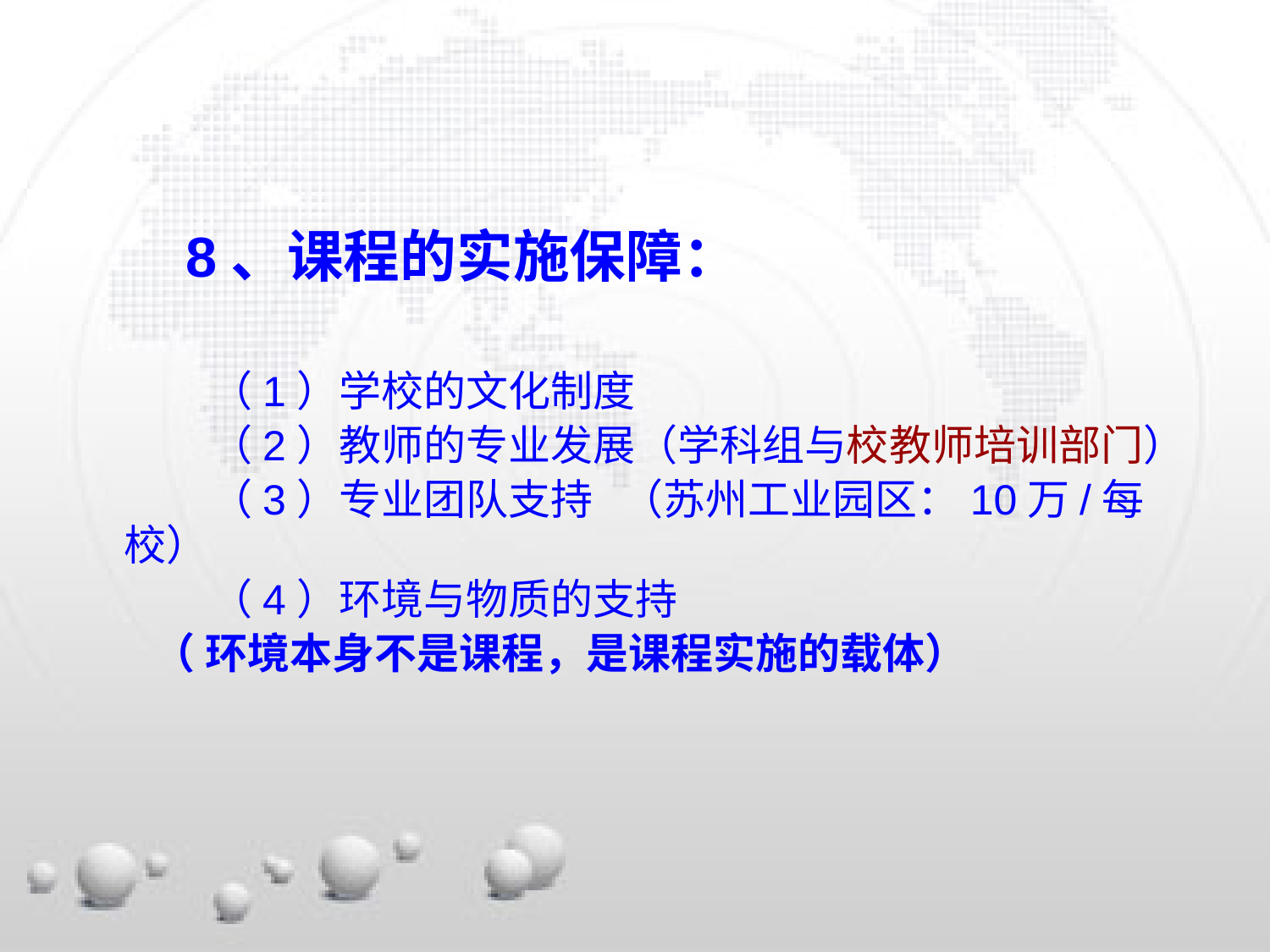

8、课程的实施保障：

             （1）学校的文化制度
             （2）教师的专业发展（学科组与校教师培训部门）
             （3）专业团队支持   （苏州工业园区：10万/每校）
             （4）环境与物质的支持
       （ 环境本身不是课程，是课程实施的载体）